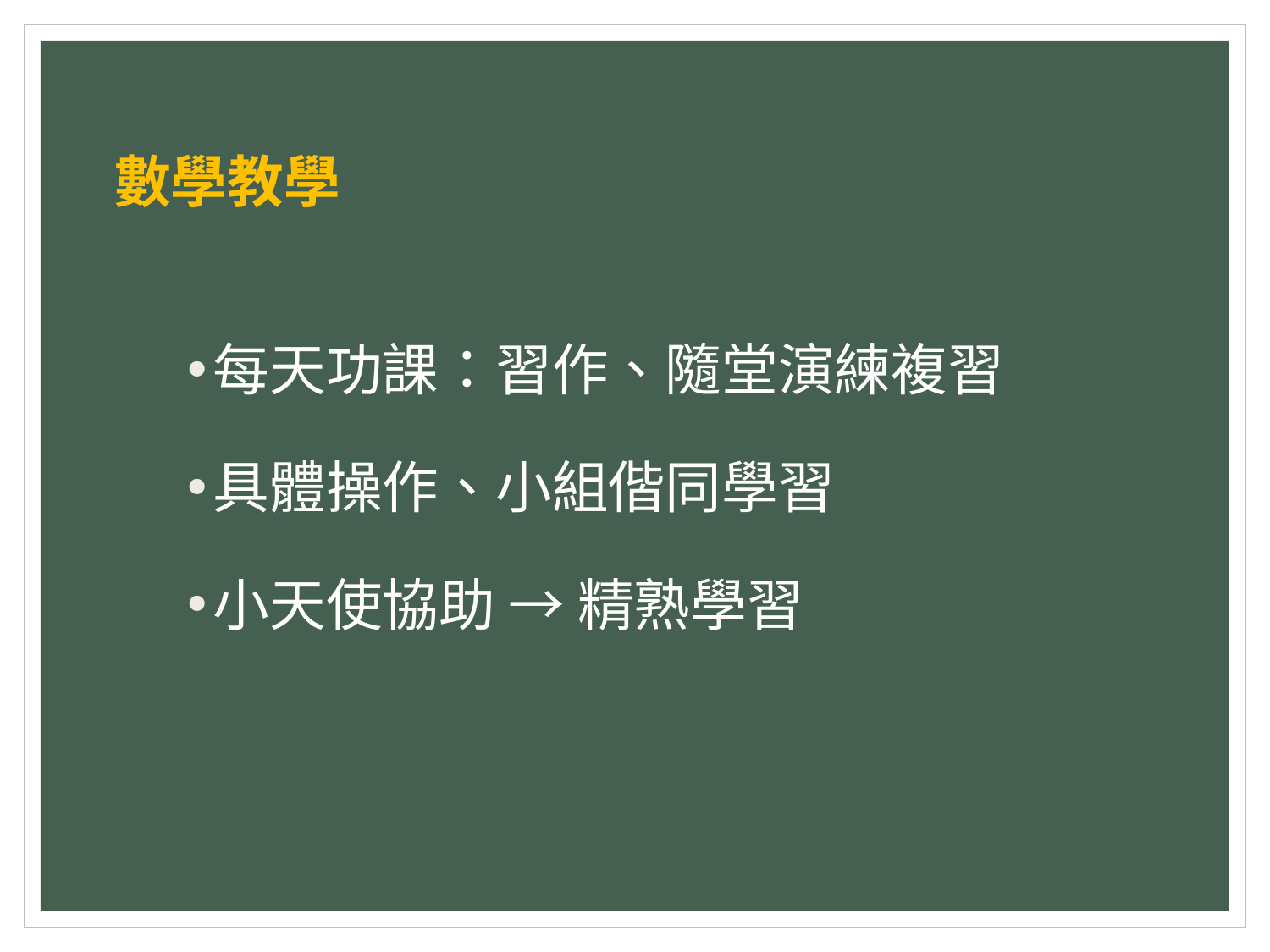

# 數學教學
每天功課：習作、隨堂演練複習
具體操作、小組偕同學習
小天使協助 → 精熟學習